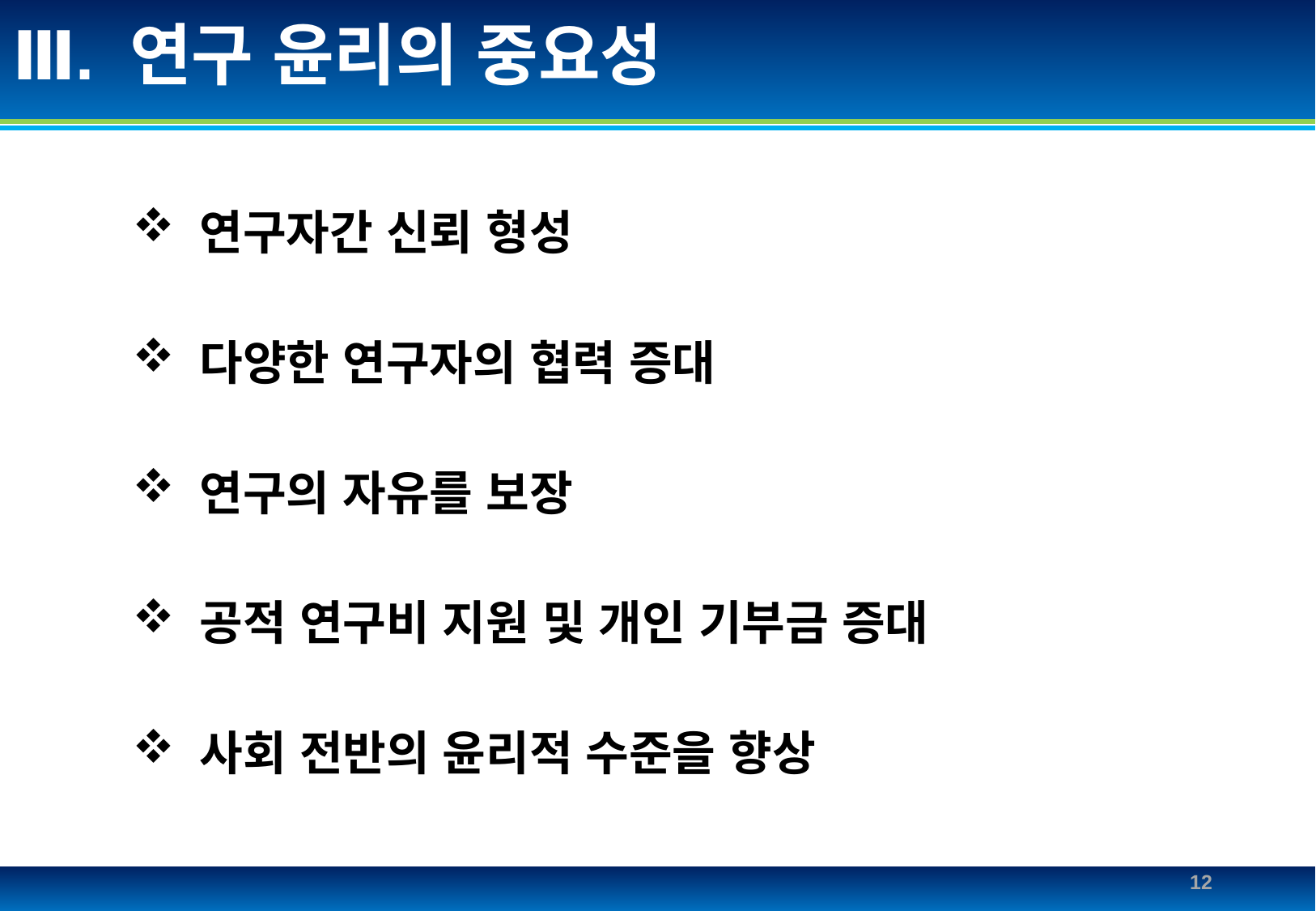

# Ⅲ. 연구 윤리의 중요성
 연구자간 신뢰 형성
 다양한 연구자의 협력 증대
 연구의 자유를 보장
 공적 연구비 지원 및 개인 기부금 증대
 사회 전반의 윤리적 수준을 향상
12
Silla university